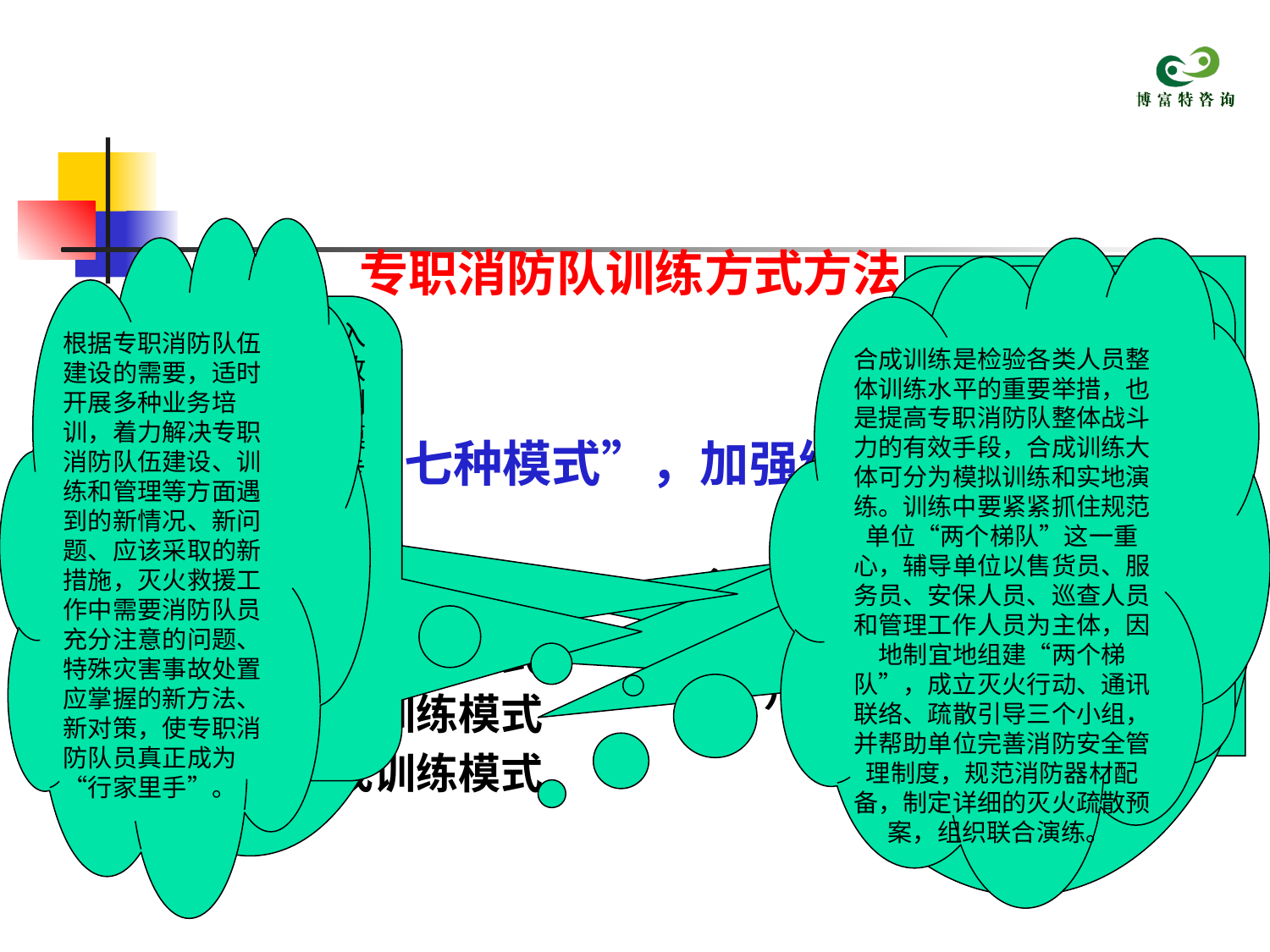

#
根据专职消防队伍建设的需要，适时开展多种业务培训，着力解决专职消防队伍建设、训练和管理等方面遇到的新情况、新问题、应该采取的新措施，灭火救援工作中需要消防队员充分注意的问题、特殊灾害事故处置应掌握的新方法、新对策，使专职消防队员真正成为“行家里手”。
专职消防队训练方式方法
合成训练是检验各类人员整体训练水平的重要举措，也是提高专职消防队整体战斗力的有效手段，合成训练大体可分为模拟训练和实地演练。训练中要紧紧抓住规范单位“两个梯队”这一重心，辅导单位以售货员、服务员、安保人员、巡查人员和管理工作人员为主体，因地制宜地组建“两个梯队”，成立灭火行动、通讯联络、疏散引导三个小组，并帮助单位完善消防安全管理制度，规范消防器材配备，制定详细的灭火疏散预案，组织联合演练。

消防专职队伍层次和岗位分工比较复杂，因此，在平时的训练组织形式上适度放开，在保证训练任务完成的前提下，每个人可根据自己承担的训练任务自己制定训练计划，确定训练时间和训练方法，充分发挥自己的特长和主观能动性。
根据任务需要和个人特点，在“训练大纲”规定的训练内容里自由选取训练项目，首先是本岗位需要完成的内容，有能力的也可以在其他岗位上选择适合自己的训练项目。这样，既可以使每个人做到力所能及，自己能干什么就干什么，也可使能力强的人做到人尽其才。

针对各单位所承担的灭火救援任务，充分考虑各种作战需要，开展各类与其适应的综合训练。如破拆综合训练、救人综合训练、大风天气下农村灭火综合训练等等。在综合训练的基础上与现役中队再进行合成训练，实现协同作战。
将所有作战对象录入计算机，组织理论教学、网上研讨、案例评析、问题解析、模拟指挥，着力提高专职消防队指挥技能、灭火能力估算、灭火救援计算机制图的能力和水平。这样，训练的科技含量增加了，练兵也更为方便。

针对一些有毒、爆炸、深井、大风等恶劣环境往往无法真实的进行模拟训练和实地演练。
五、创新“七种模式”，加强练兵的针对性。

（1）自我训练模式
（2）自选训练模式
（3）综合训练模式
（4）合成训练模式

（5）模仿训练模式
（6）网上训练模式
（7）集中训练模式